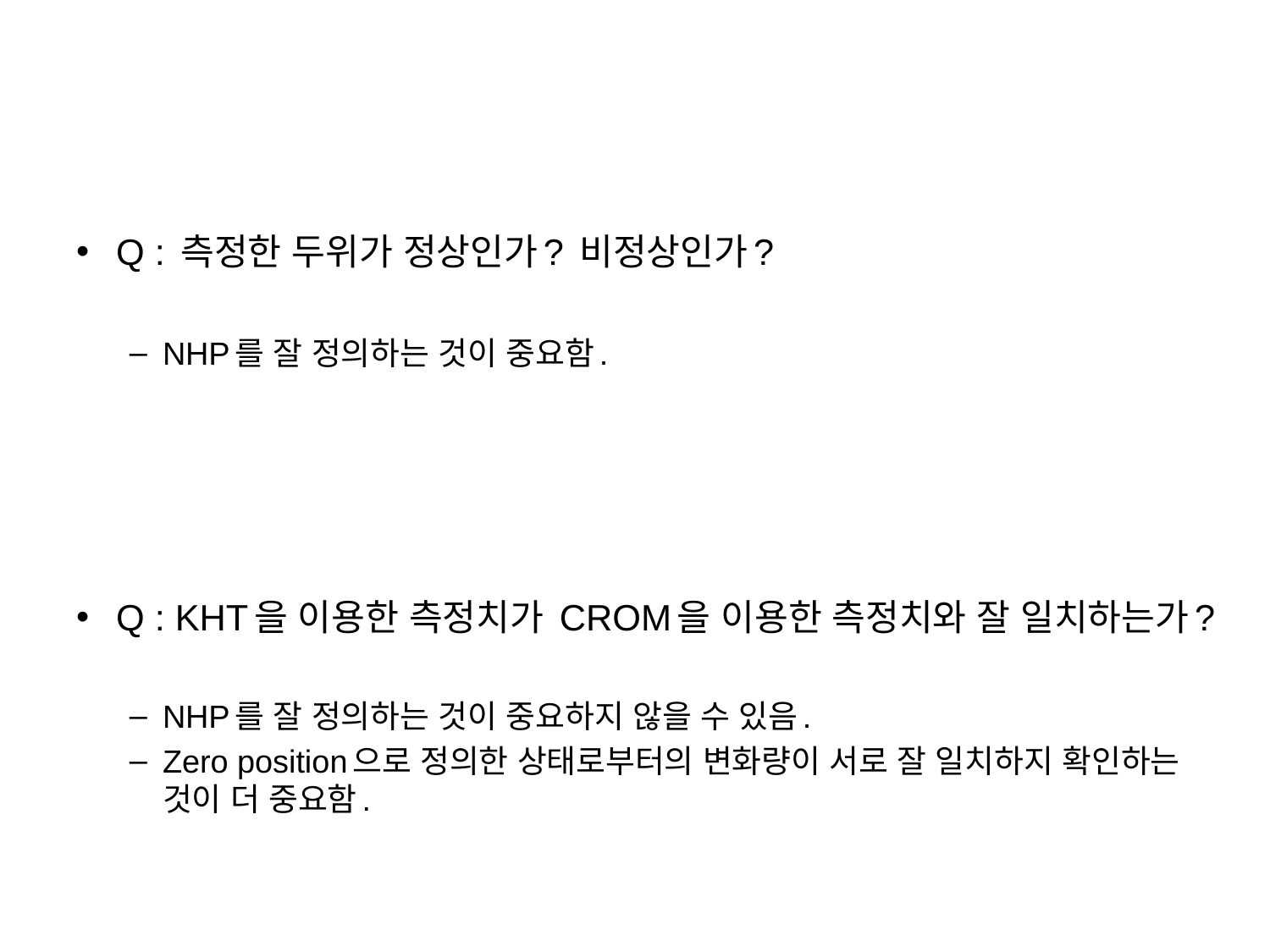

Q : 측정한 두위가 정상인가? 비정상인가?

NHP를 잘 정의하는 것이 중요함.

Q : KHT을 이용한 측정치가 CROM을 이용한 측정치와 잘 일치하는가?

NHP를 잘 정의하는 것이 중요하지 않을 수 있음.
Zero position으로 정의한 상태로부터의 변화량이 서로 잘 일치하지 확인하는 것이 더 중요함.